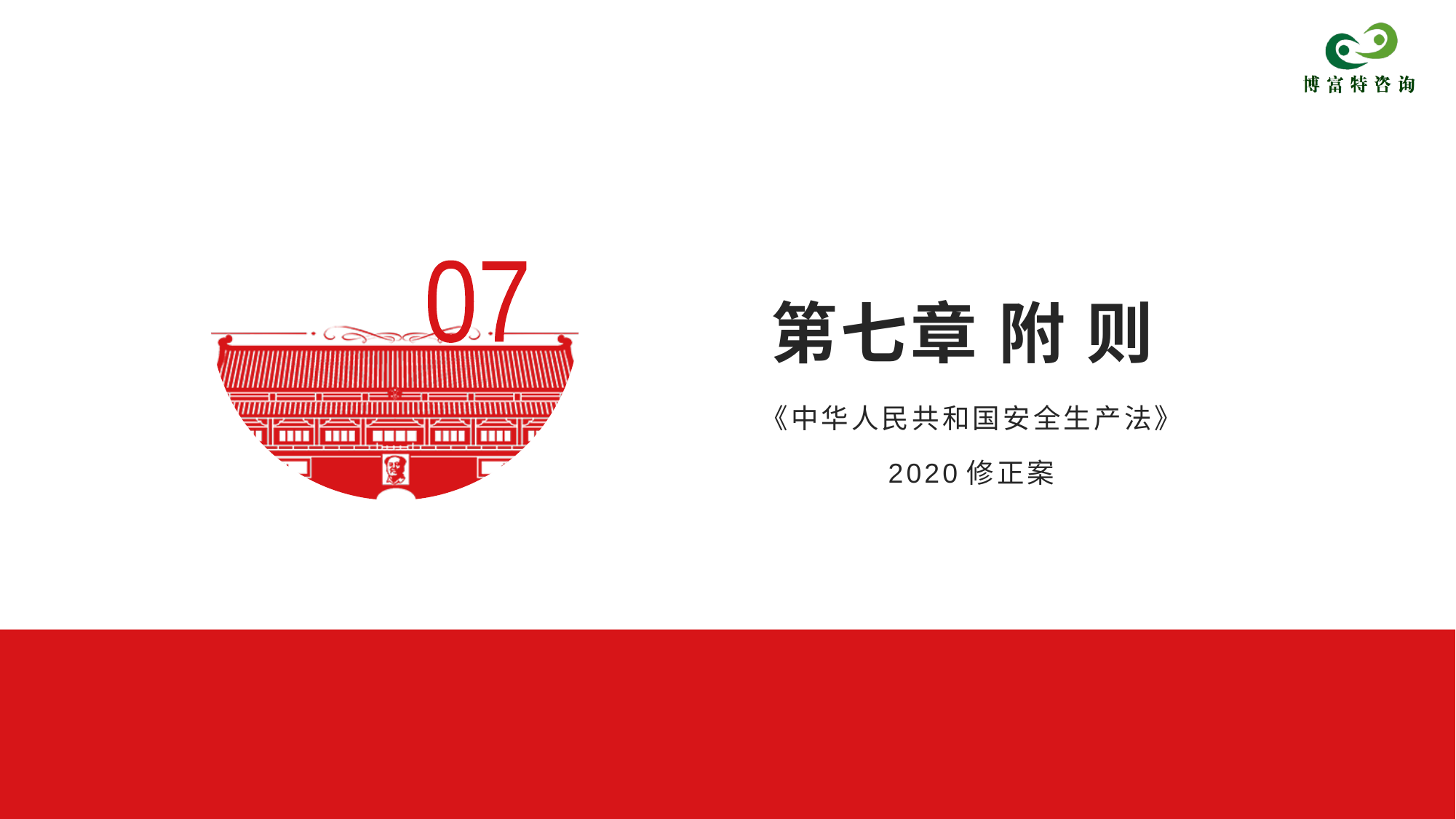

07
# 第七章 附 则
《中华人民共和国安全生产法》
2020修正案